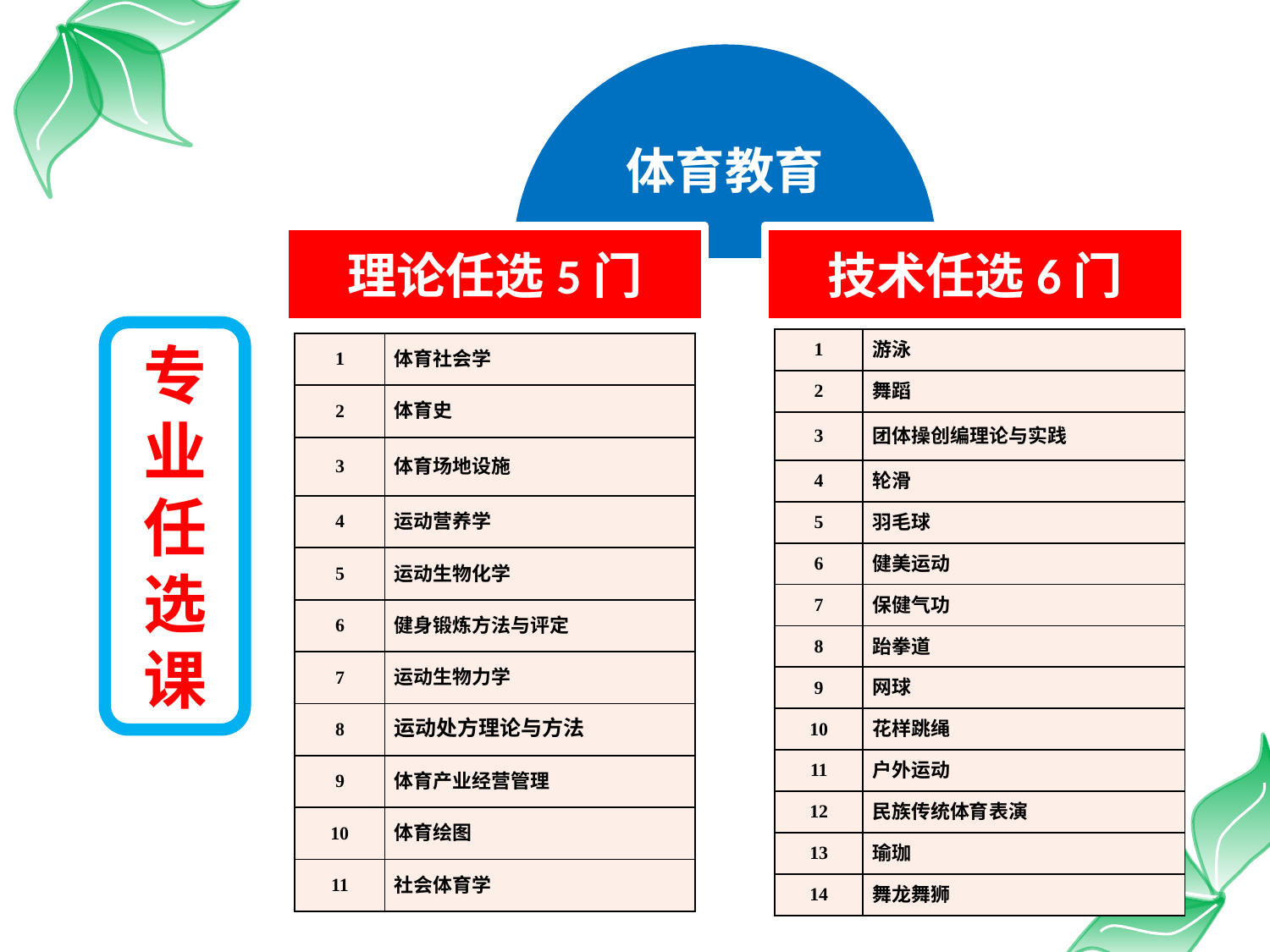

体育教育
体育教育
理论任选5门
技术任选6门
专业任选课
| 1 | 游泳 |
| --- | --- |
| 2 | 舞蹈 |
| 3 | 团体操创编理论与实践 |
| 4 | 轮滑 |
| 5 | 羽毛球 |
| 6 | 健美运动 |
| 7 | 保健气功 |
| 8 | 跆拳道 |
| 9 | 网球 |
| 10 | 花样跳绳 |
| 11 | 户外运动 |
| 12 | 民族传统体育表演 |
| 13 | 瑜珈 |
| 14 | 舞龙舞狮 |
| 1 | 体育社会学 |
| --- | --- |
| 2 | 体育史 |
| 3 | 体育场地设施 |
| 4 | 运动营养学 |
| 5 | 运动生物化学 |
| 6 | 健身锻炼方法与评定 |
| 7 | 运动生物力学 |
| 8 | 运动处方理论与方法 |
| 9 | 体育产业经营管理 |
| 10 | 体育绘图 |
| 11 | 社会体育学 |